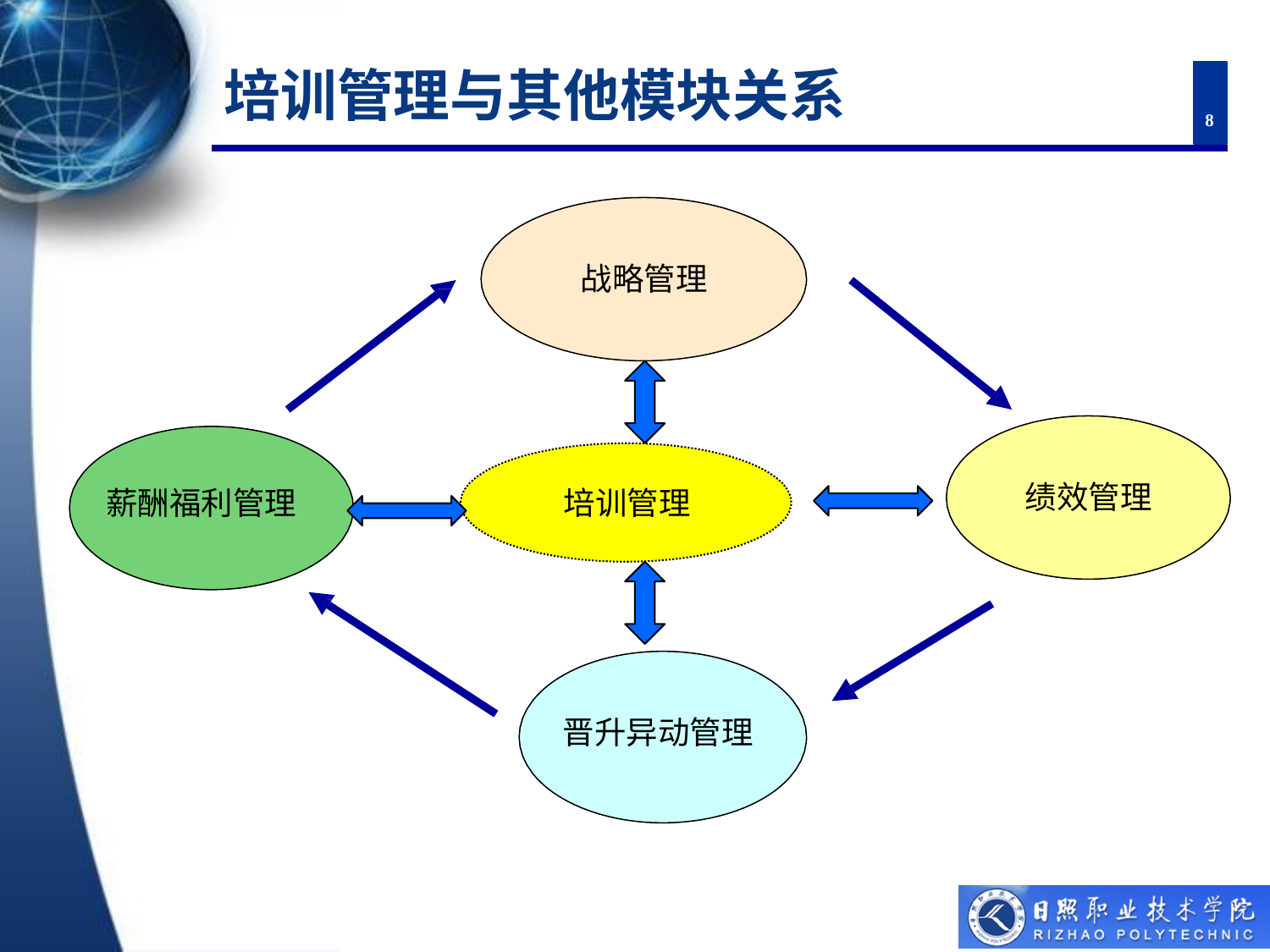

# 培训管理与其他模块关系
8

战略管理

绩效管理
培训管理
薪酬福利管理

晋升异动管理